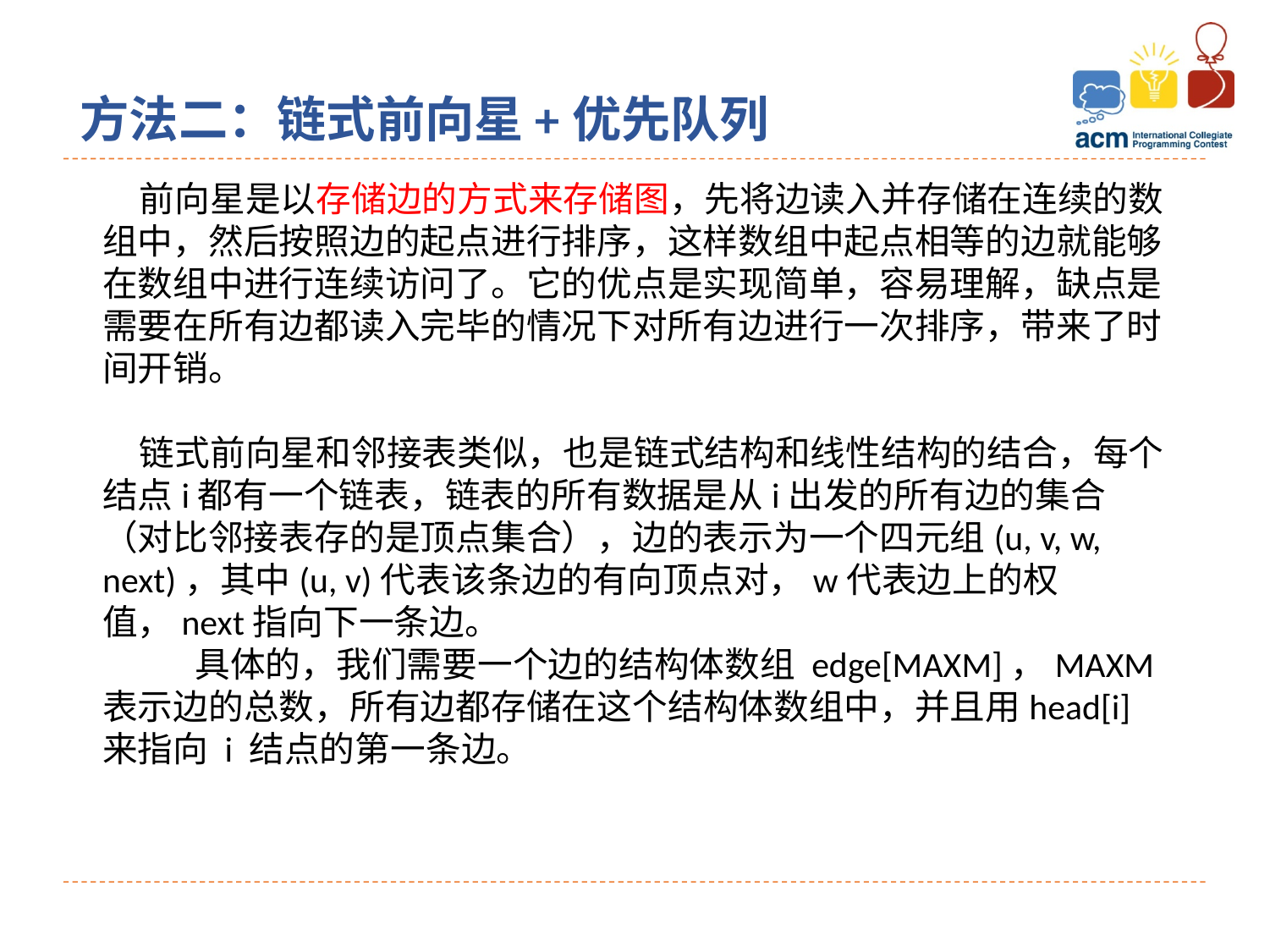

方法二：链式前向星+优先队列
前向星是以存储边的方式来存储图，先将边读入并存储在连续的数组中，然后按照边的起点进行排序，这样数组中起点相等的边就能够在数组中进行连续访问了。它的优点是实现简单，容易理解，缺点是需要在所有边都读入完毕的情况下对所有边进行一次排序，带来了时间开销。

链式前向星和邻接表类似，也是链式结构和线性结构的结合，每个结点i都有一个链表，链表的所有数据是从i出发的所有边的集合（对比邻接表存的是顶点集合），边的表示为一个四元组(u, v, w, next)，其中(u, v)代表该条边的有向顶点对，w代表边上的权值，next指向下一条边。
      具体的，我们需要一个边的结构体数组 edge[MAXM]，MAXM表示边的总数，所有边都存储在这个结构体数组中，并且用head[i]来指向 i 结点的第一条边。
47